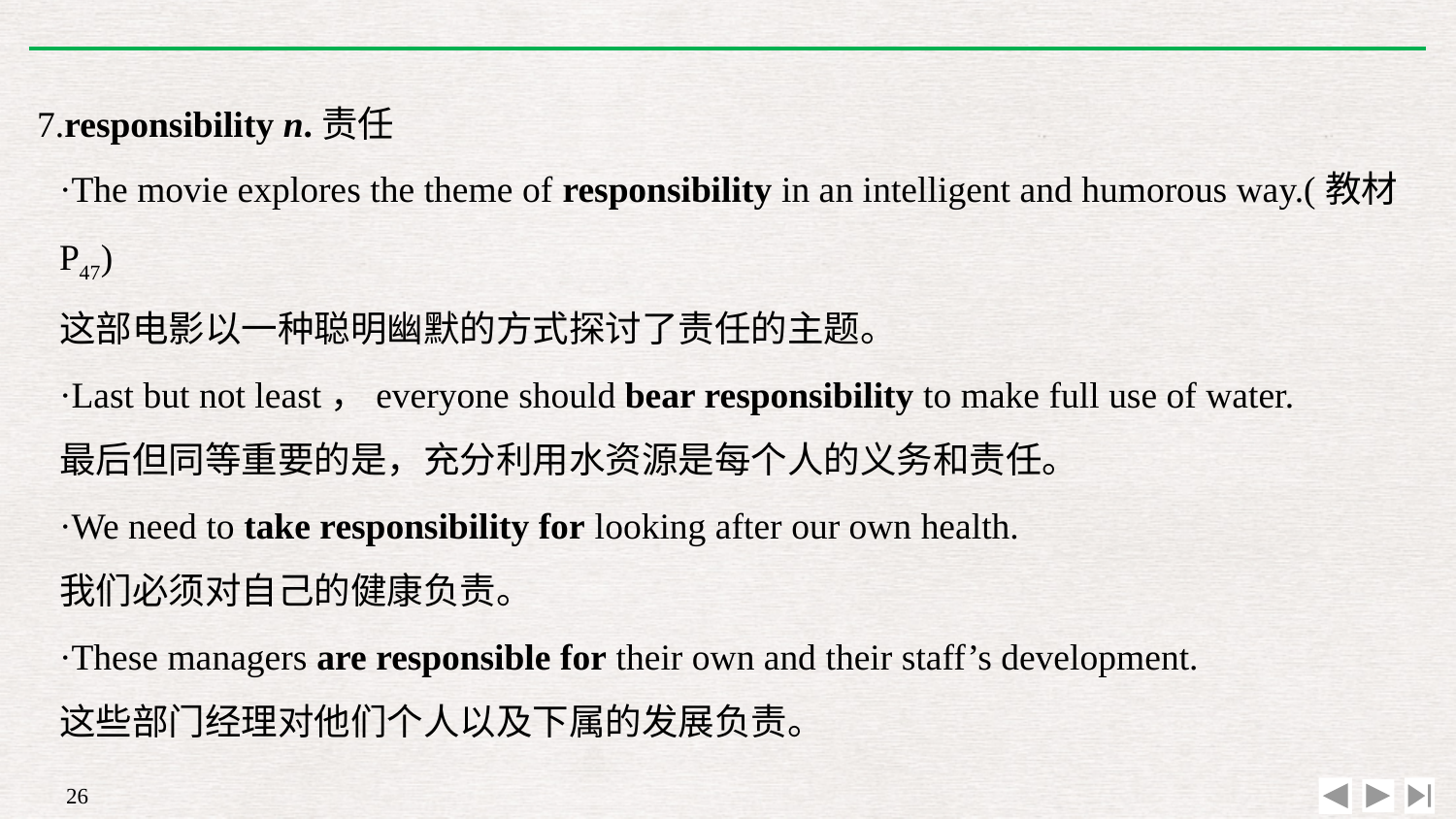

7.responsibility n.责任
·The movie explores the theme of responsibility in an intelligent and humorous way.(教材P47)
这部电影以一种聪明幽默的方式探讨了责任的主题。
·Last but not least，everyone should bear responsibility to make full use of water.
最后但同等重要的是，充分利用水资源是每个人的义务和责任。
·We need to take responsibility for looking after our own health.
我们必须对自己的健康负责。
·These managers are responsible for their own and their staff’s development.
这些部门经理对他们个人以及下属的发展负责。